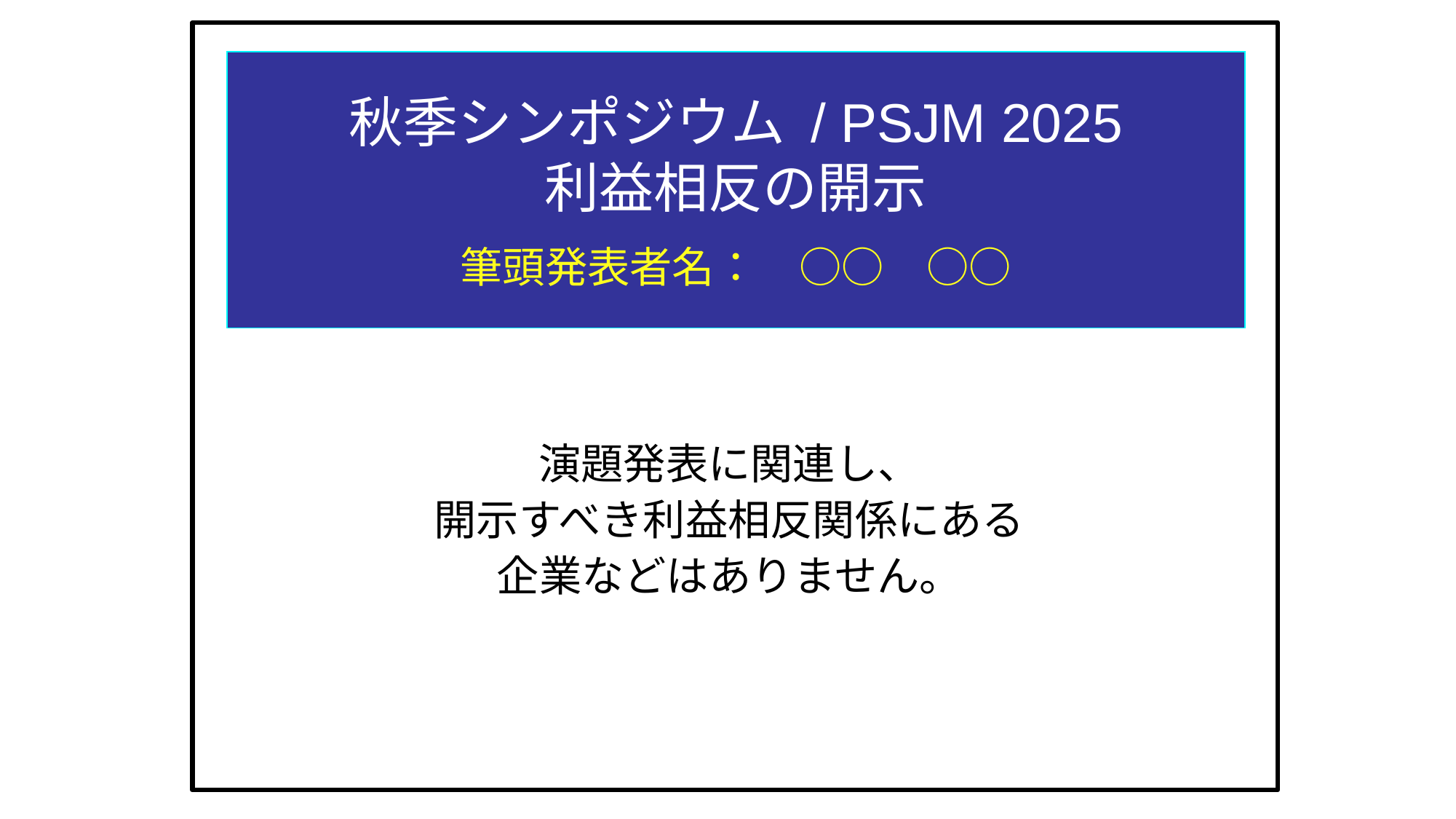

秋季シンポジウム / PSJM 2025
利益相反の開示
　
筆頭発表者名：　○○　○○

演題発表に関連し、
開示すべき利益相反関係にある
企業などはありません。